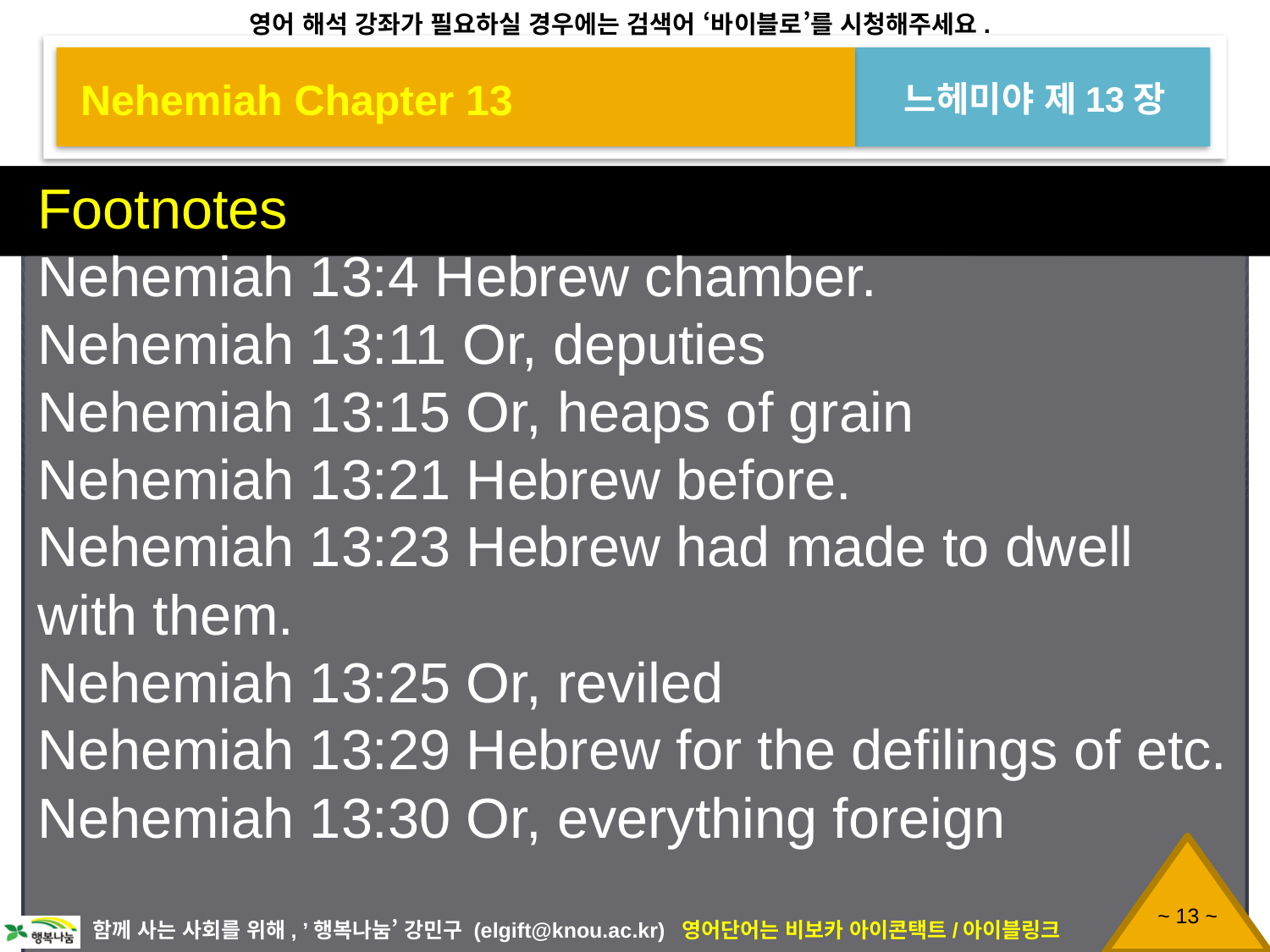

Nehemiah Chapter 13
느헤미야 제13장
Footnotes
Nehemiah 13:4 Hebrew chamber.
Nehemiah 13:11 Or, deputies
Nehemiah 13:15 Or, heaps of grain
Nehemiah 13:21 Hebrew before.
Nehemiah 13:23 Hebrew had made to dwell with them.
Nehemiah 13:25 Or, reviled
Nehemiah 13:29 Hebrew for the defilings of etc.
Nehemiah 13:30 Or, everything foreign